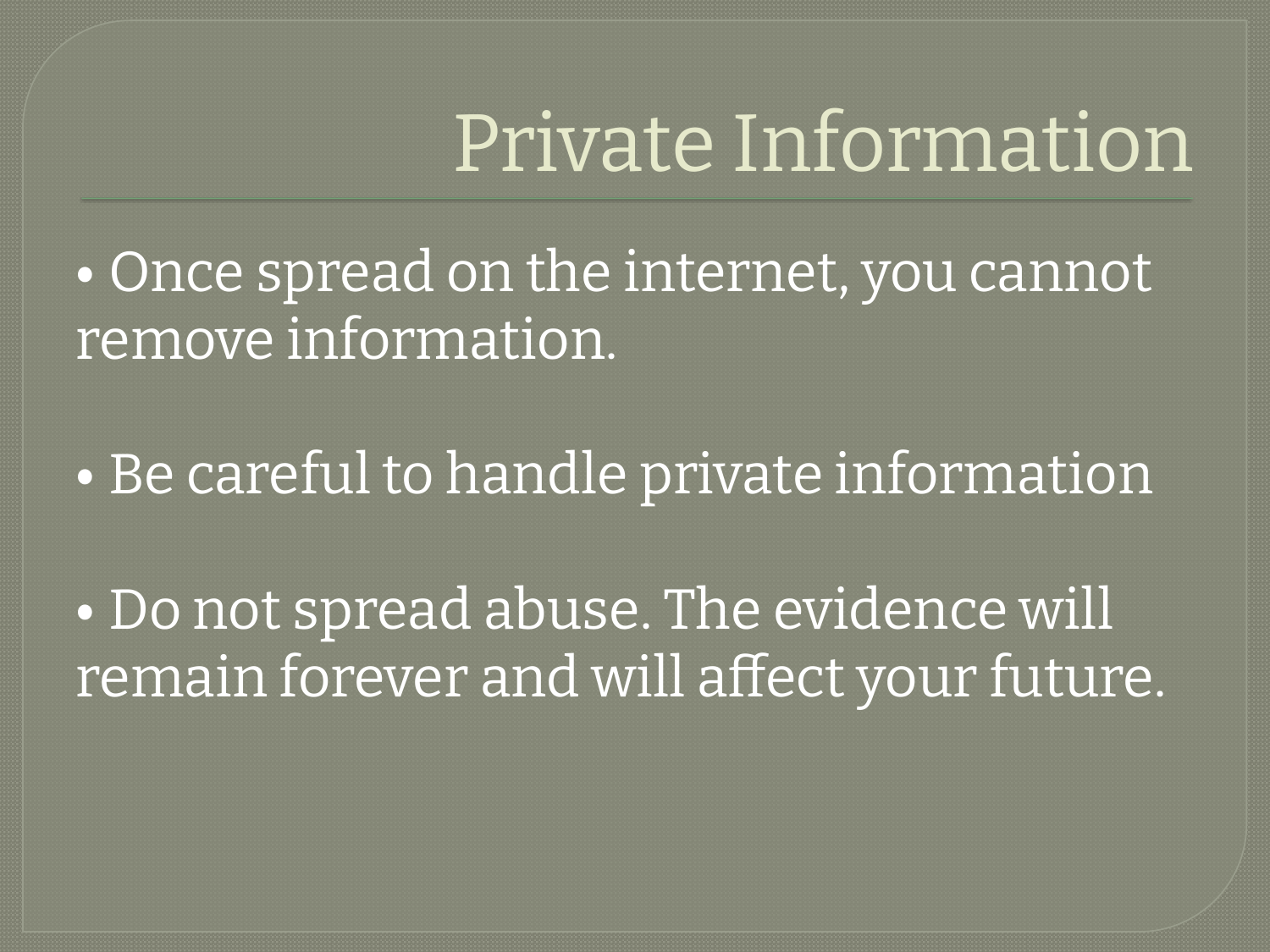

# Private Information
・Once spread on the internet, you cannot remove information.

・Be careful to handle private information

・Do not spread abuse. The evidence will remain forever and will affect your future.